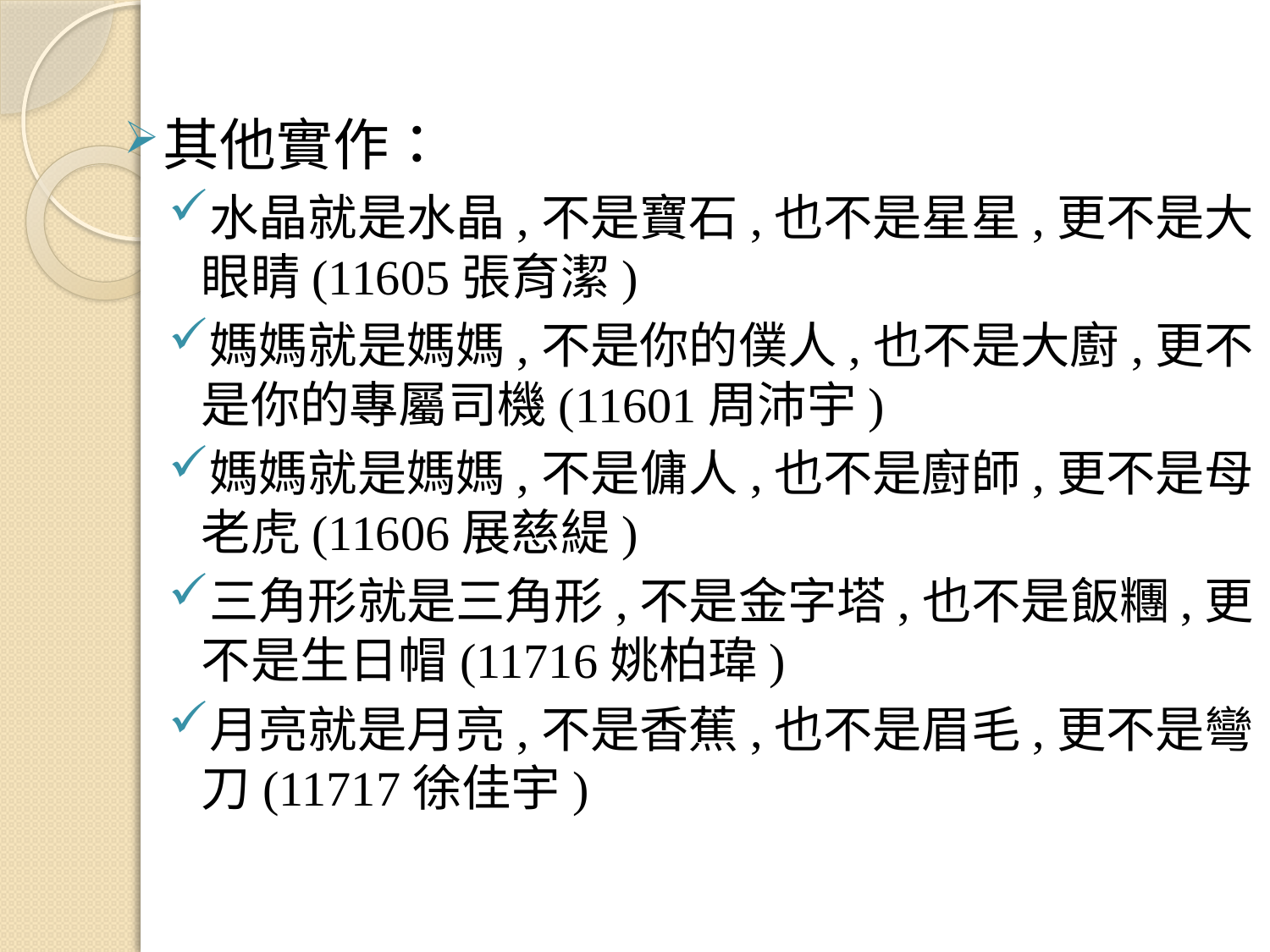

其他實作：
水晶就是水晶,不是寶石,也不是星星,更不是大眼睛(11605張育潔)
媽媽就是媽媽,不是你的僕人,也不是大廚,更不是你的專屬司機(11601周沛宇)
媽媽就是媽媽,不是傭人,也不是廚師,更不是母老虎(11606展慈緹)
三角形就是三角形,不是金字塔,也不是飯糰,更不是生日帽(11716姚柏瑋)
月亮就是月亮,不是香蕉,也不是眉毛,更不是彎刀(11717徐佳宇)